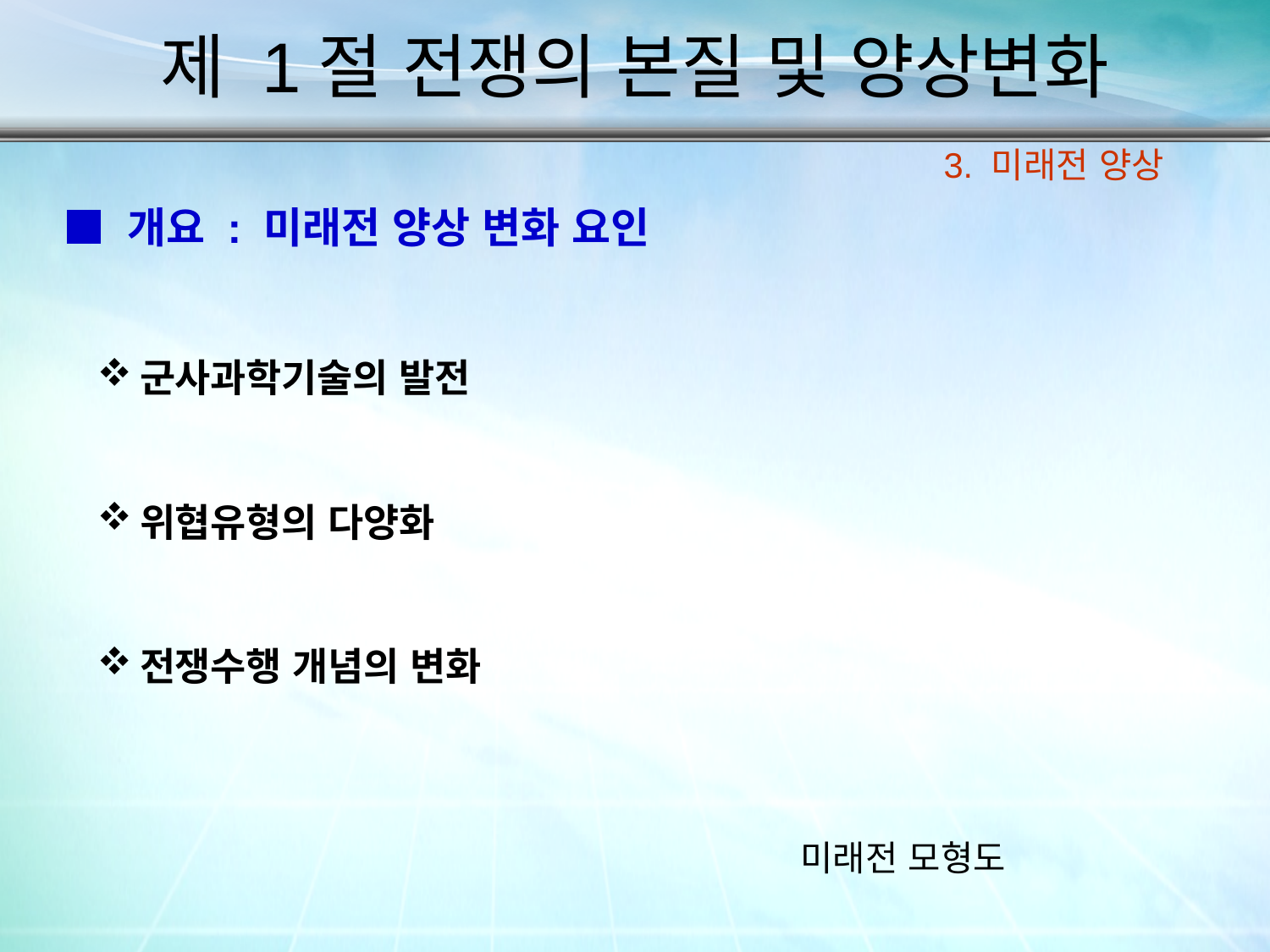

제 1절 전쟁의 본질 및 양상변화
3. 미래전 양상
■ 개요 : 미래전 양상 변화 요인

군사과학기술의 발전
위협유형의 다양화
전쟁수행 개념의 변화

미래전 모형도